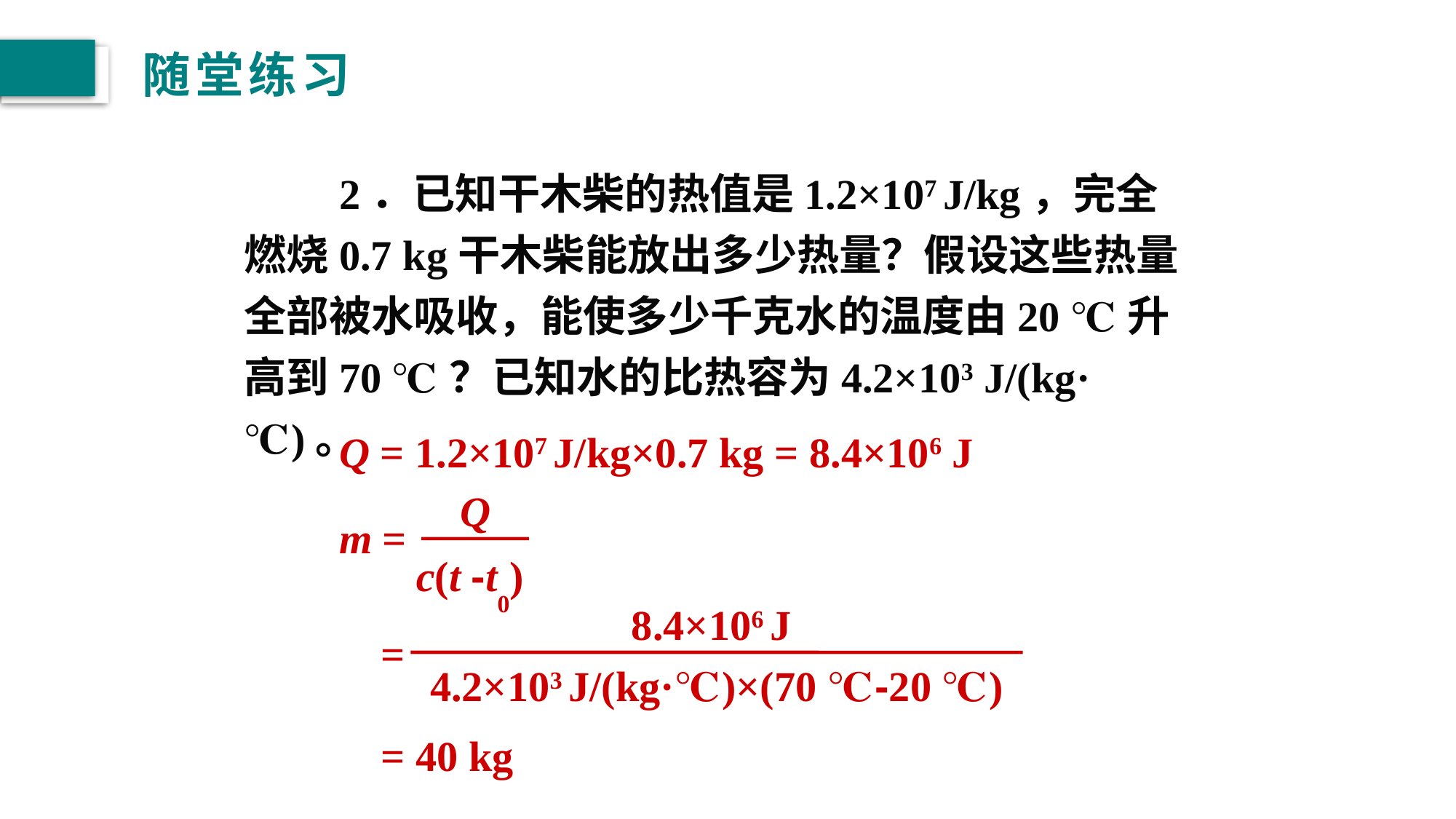

# 随堂练习
　　2．已知干木柴的热值是1.2×107 J/kg，完全燃烧0.7 kg干木柴能放出多少热量？假设这些热量全部被水吸收，能使多少千克水的温度由20 ℃升高到70 ℃？已知水的比热容为4.2×103 J/(kg·℃)。
　　Q = 1.2×107 J/kg×0.7 kg = 8.4×106 J
Q
c(t -t0)
　　m =

8.4×106 J
4.2×103 J/(kg·℃)×(70 ℃-20 ℃)

　　 =
　　 = 40 kg